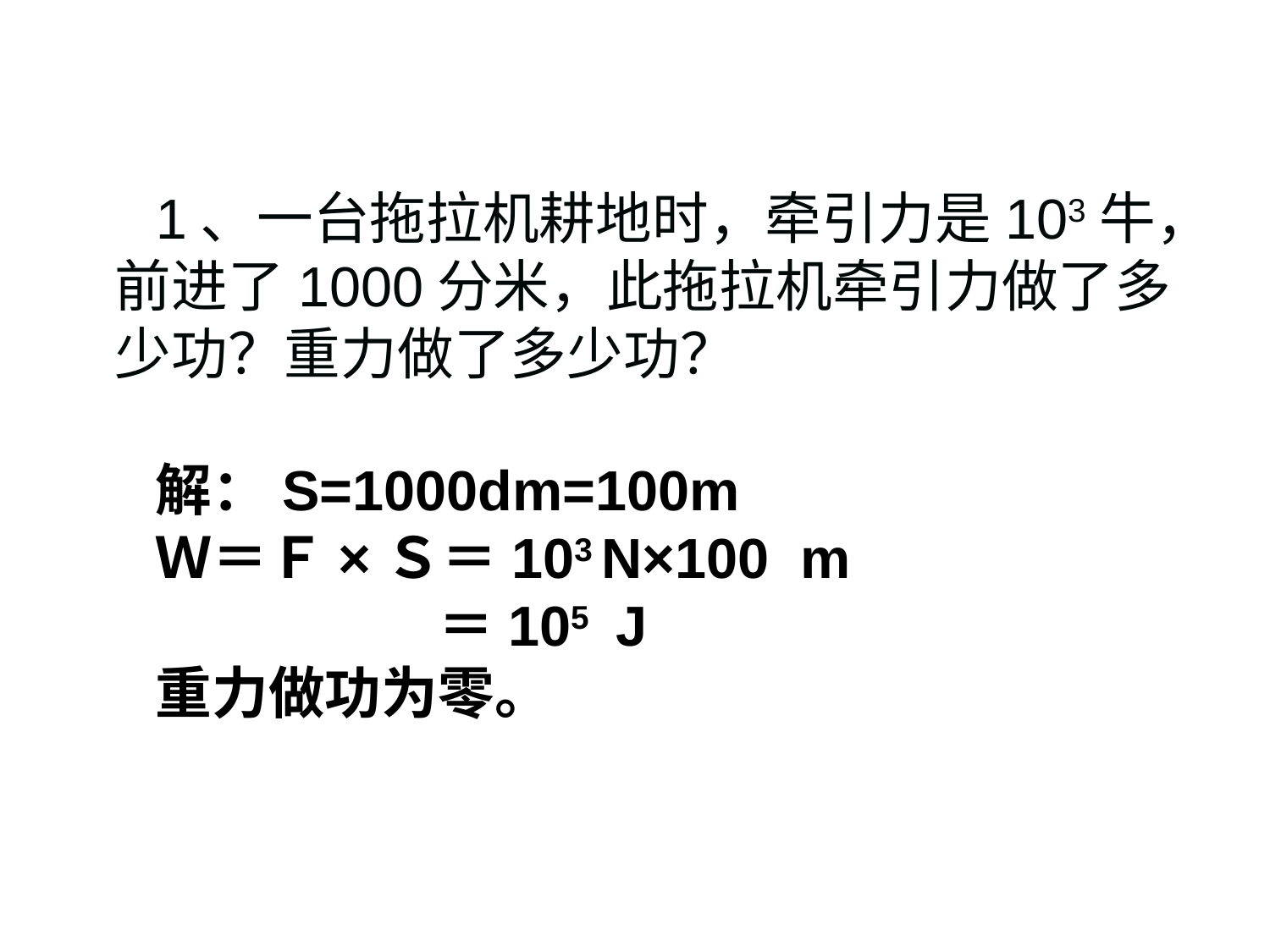

1、一台拖拉机耕地时，牵引力是103牛，前进了1000分米，此拖拉机牵引力做了多少功？重力做了多少功？
解：S=1000dm=100m
Ｗ＝Ｆ×Ｓ＝103 N×100  m
　　　　　＝105   J
重力做功为零。